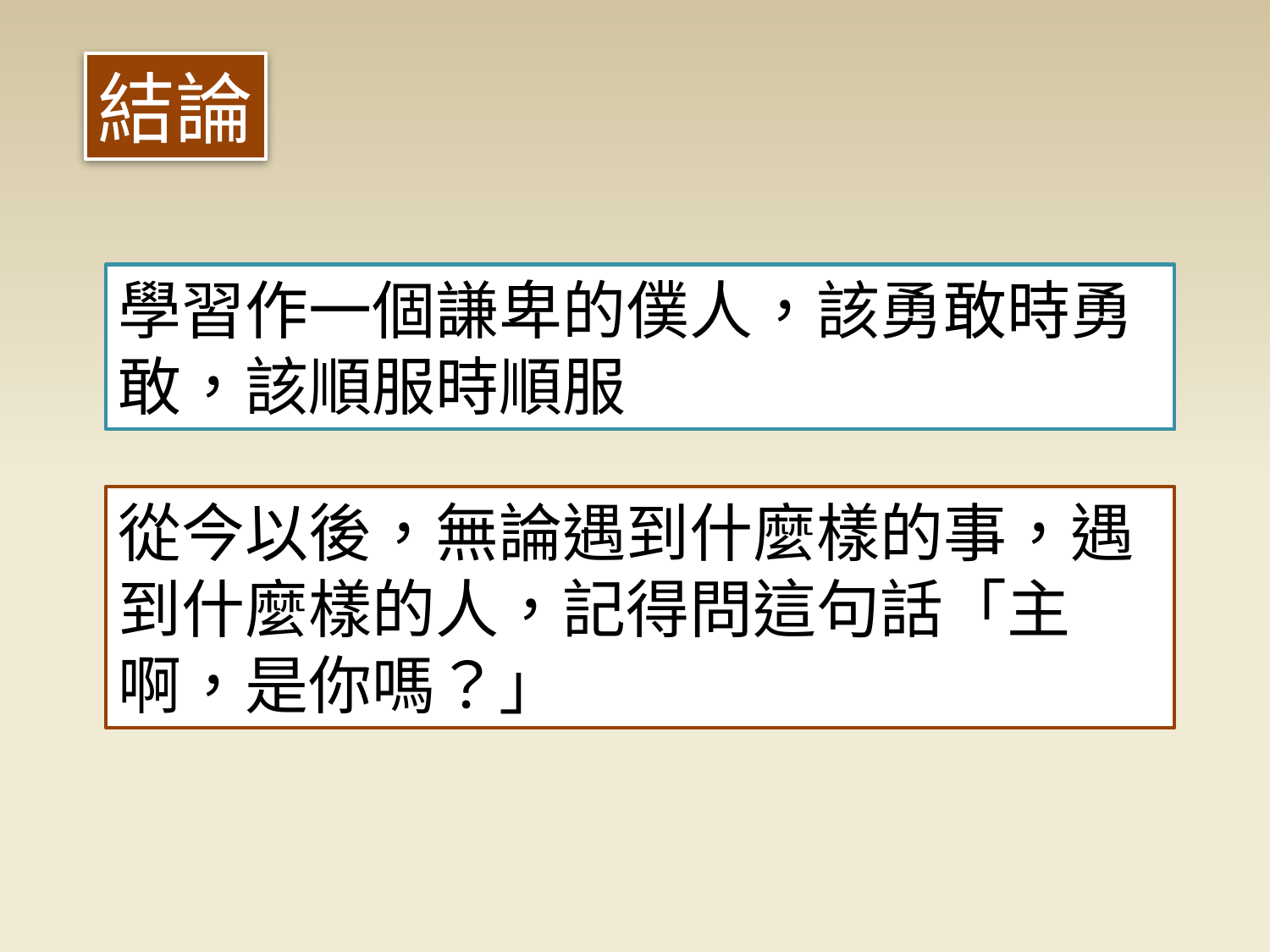

結論
學習作一個謙卑的僕人，該勇敢時勇敢，該順服時順服
從今以後，無論遇到什麼樣的事，遇到什麼樣的人，記得問這句話「主啊，是你嗎？」